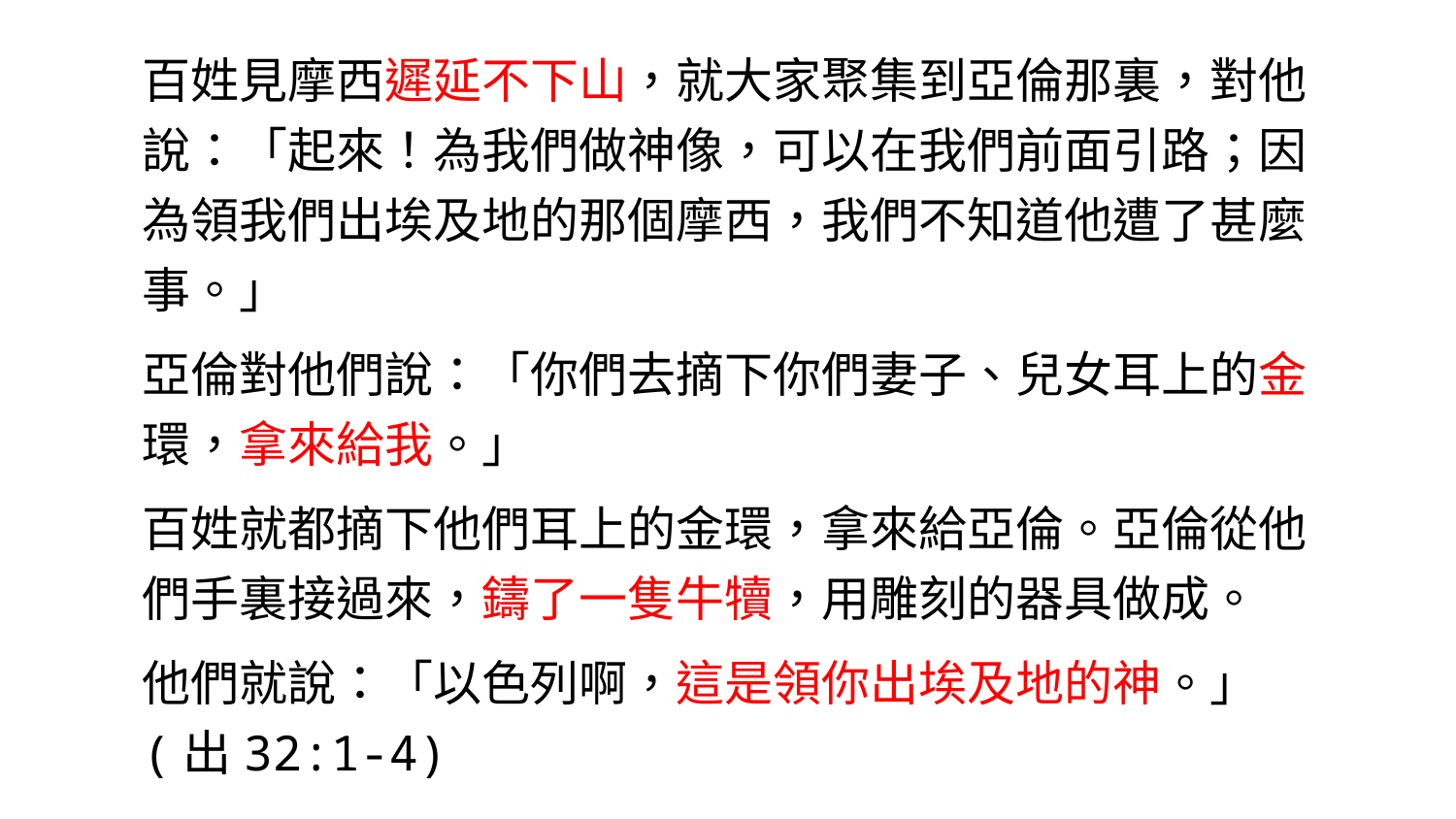

百姓見摩西遲延不下山，就大家聚集到亞倫那裏，對他說：「起來！為我們做神像，可以在我們前面引路；因為領我們出埃及地的那個摩西，我們不知道他遭了甚麼事。」
亞倫對他們說：「你們去摘下你們妻子、兒女耳上的金環，拿來給我。」
百姓就都摘下他們耳上的金環，拿來給亞倫。亞倫從他們手裏接過來，鑄了一隻牛犢，用雕刻的器具做成。
他們就說：「以色列啊，這是領你出埃及地的神。」(出32:1-4)